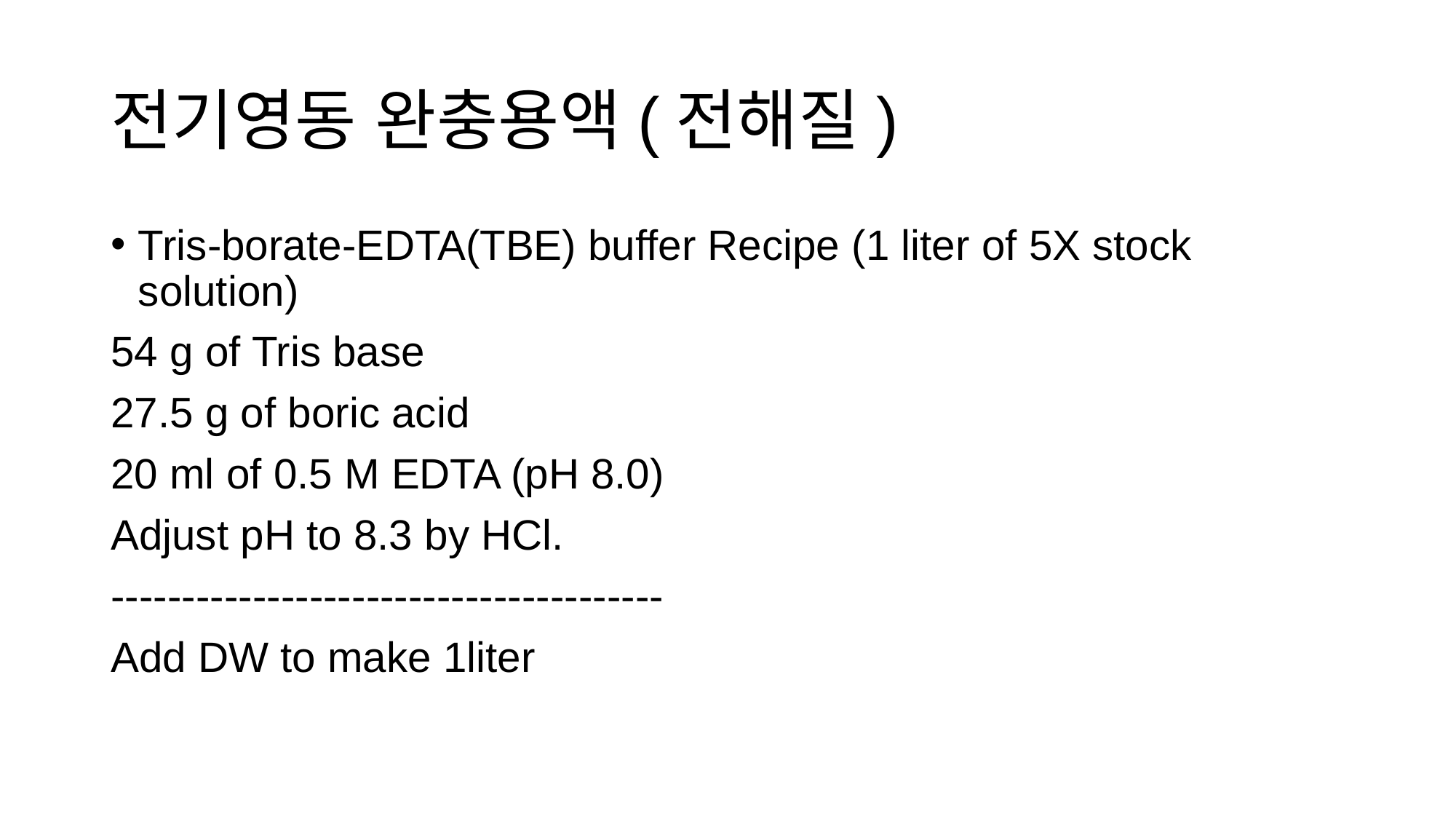

# 전기영동 완충용액(전해질)
Tris-borate-EDTA(TBE) buffer Recipe (1 liter of 5X stock solution)
54 g of Tris base
27.5 g of boric acid
20 ml of 0.5 M EDTA (pH 8.0)
Adjust pH to 8.3 by HCl.
---------------------------------------
Add DW to make 1liter